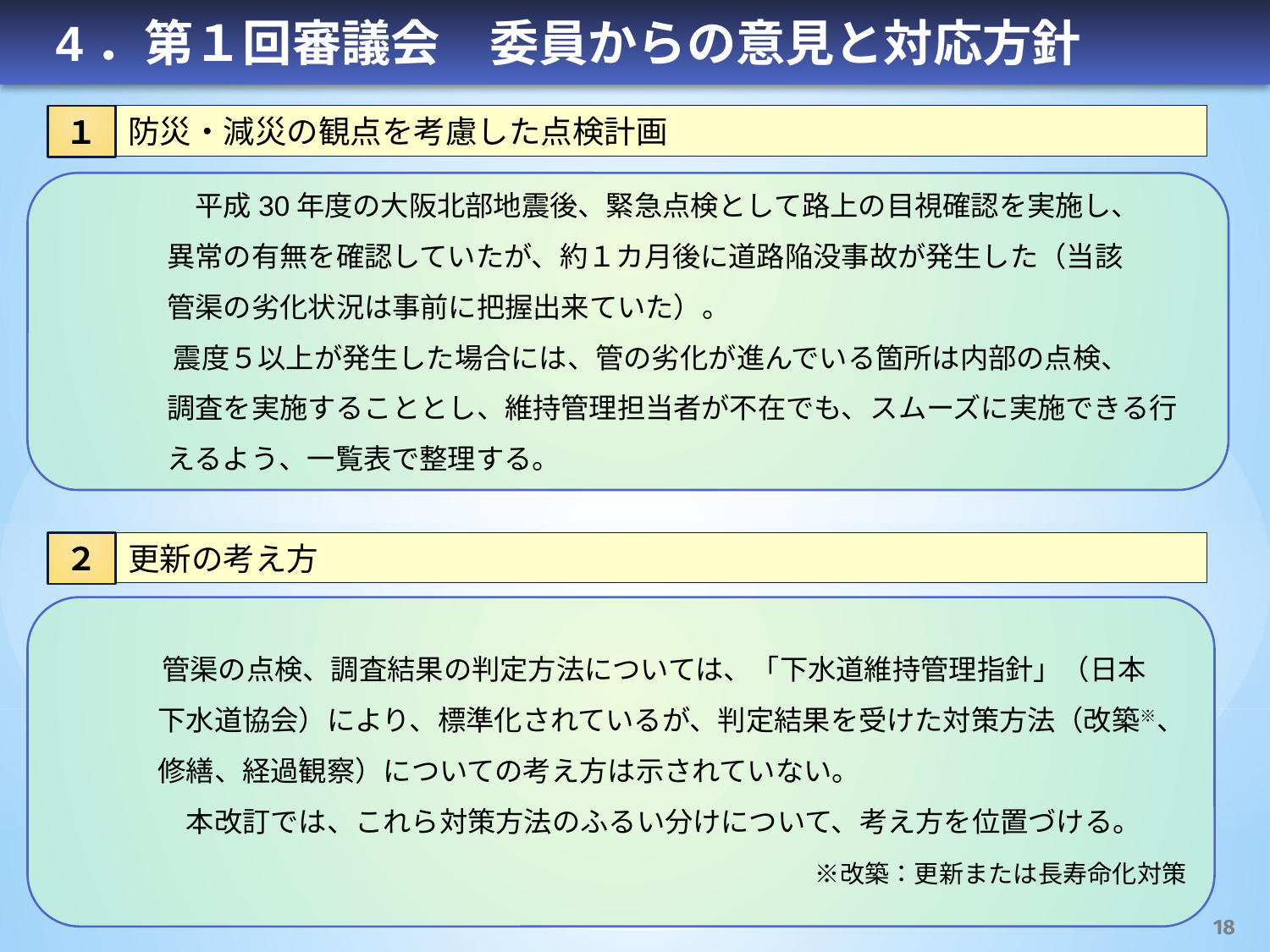

4．第１回審議会　委員からの意見と対応方針
防災・減災の観点を考慮した点検計画
１

　　　　　平成30年度の大阪北部地震後、緊急点検として路上の目視確認を実施し、
　　　　異常の有無を確認していたが、約１カ月後に道路陥没事故が発生した（当該
　　　　管渠の劣化状況は事前に把握出来ていた）。
　　　 　震度５以上が発生した場合には、管の劣化が進んでいる箇所は内部の点検、
　　　　調査を実施することとし、維持管理担当者が不在でも、スムーズに実施できる行
　　　　えるよう、一覧表で整理する。

更新の考え方
２
  　  　管渠の点検、調査結果の判定方法については、「下水道維持管理指針」（日本
　　　下水道協会）により、標準化されているが、判定結果を受けた対策方法（改築※、
　　　修繕、経過観察）についての考え方は示されていない。
　　　　本改訂では、これら対策方法のふるい分けについて、考え方を位置づける。
　　　※改築：更新または長寿命化対策
18